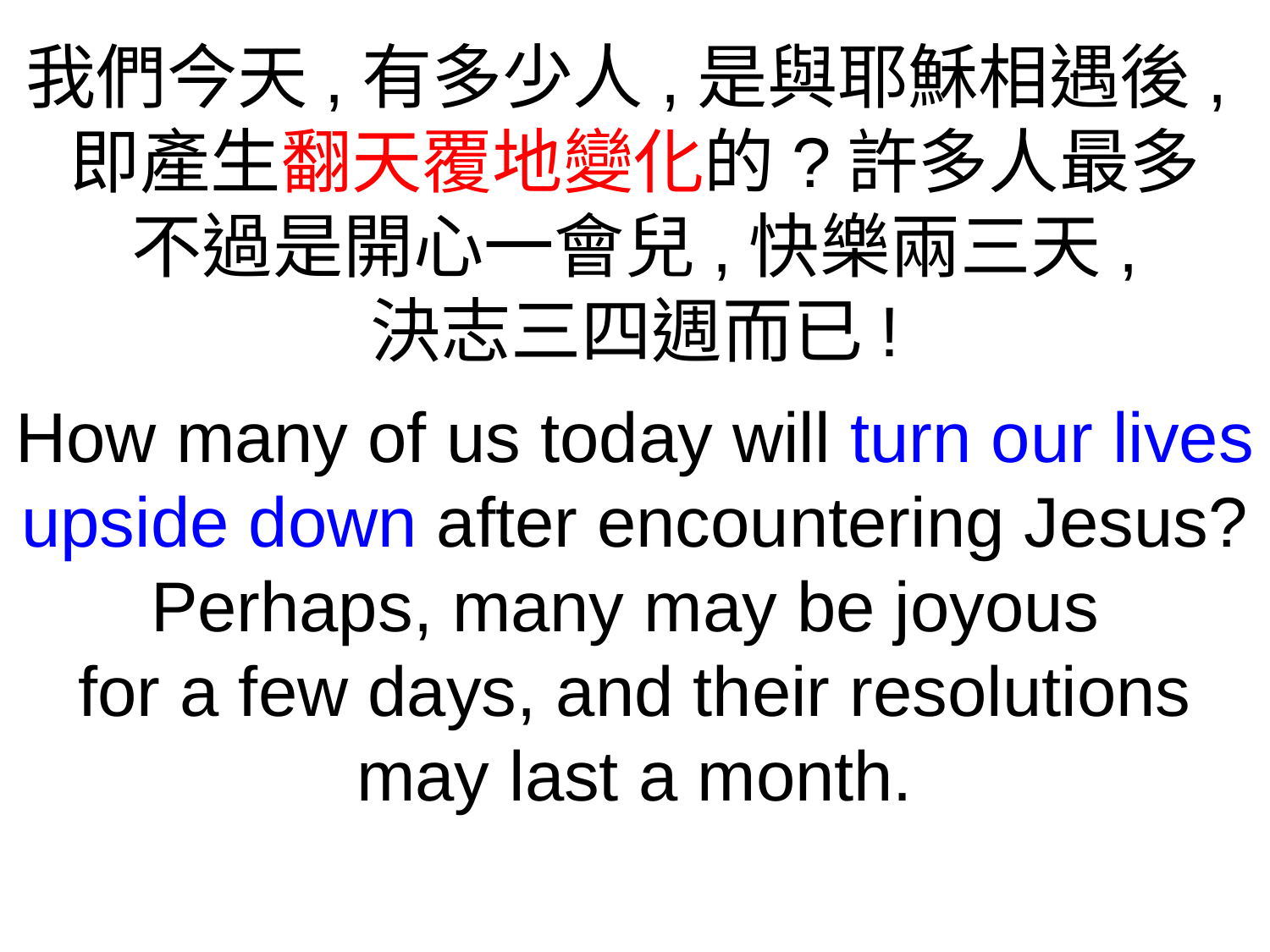

我們今天,有多少人,是與耶穌相遇後,即產生翻天覆地變化的?許多人最多
不過是開心一會兒,快樂兩三天,
決志三四週而已!
How many of us today will turn our lives upside down after encountering Jesus? Perhaps, many may be joyous
for a few days, and their resolutions may last a month.